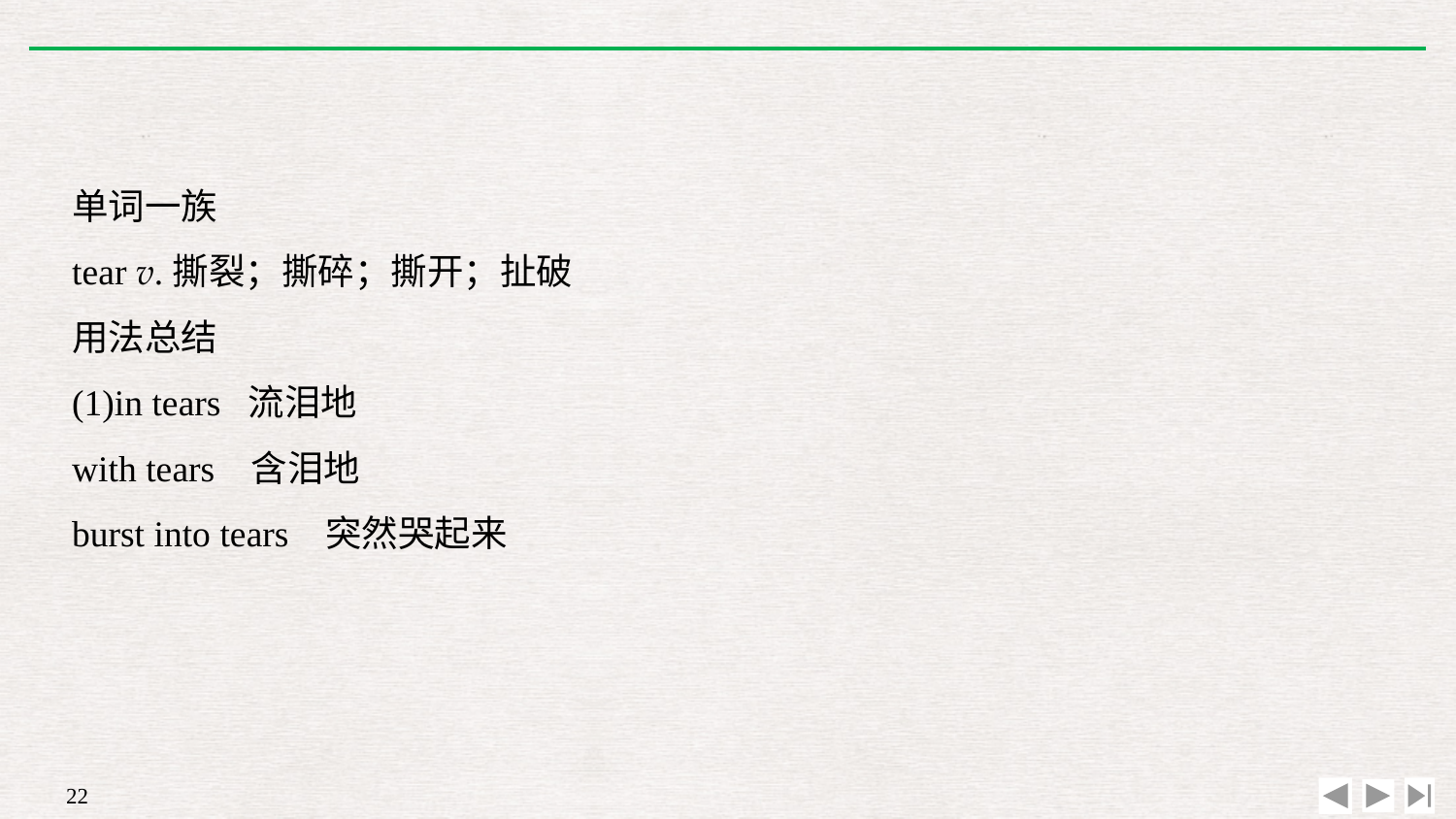

单词一族
tear v.撕裂；撕碎；撕开；扯破
用法总结
(1)in tears  流泪地
with tears   含泪地
burst into tears   突然哭起来